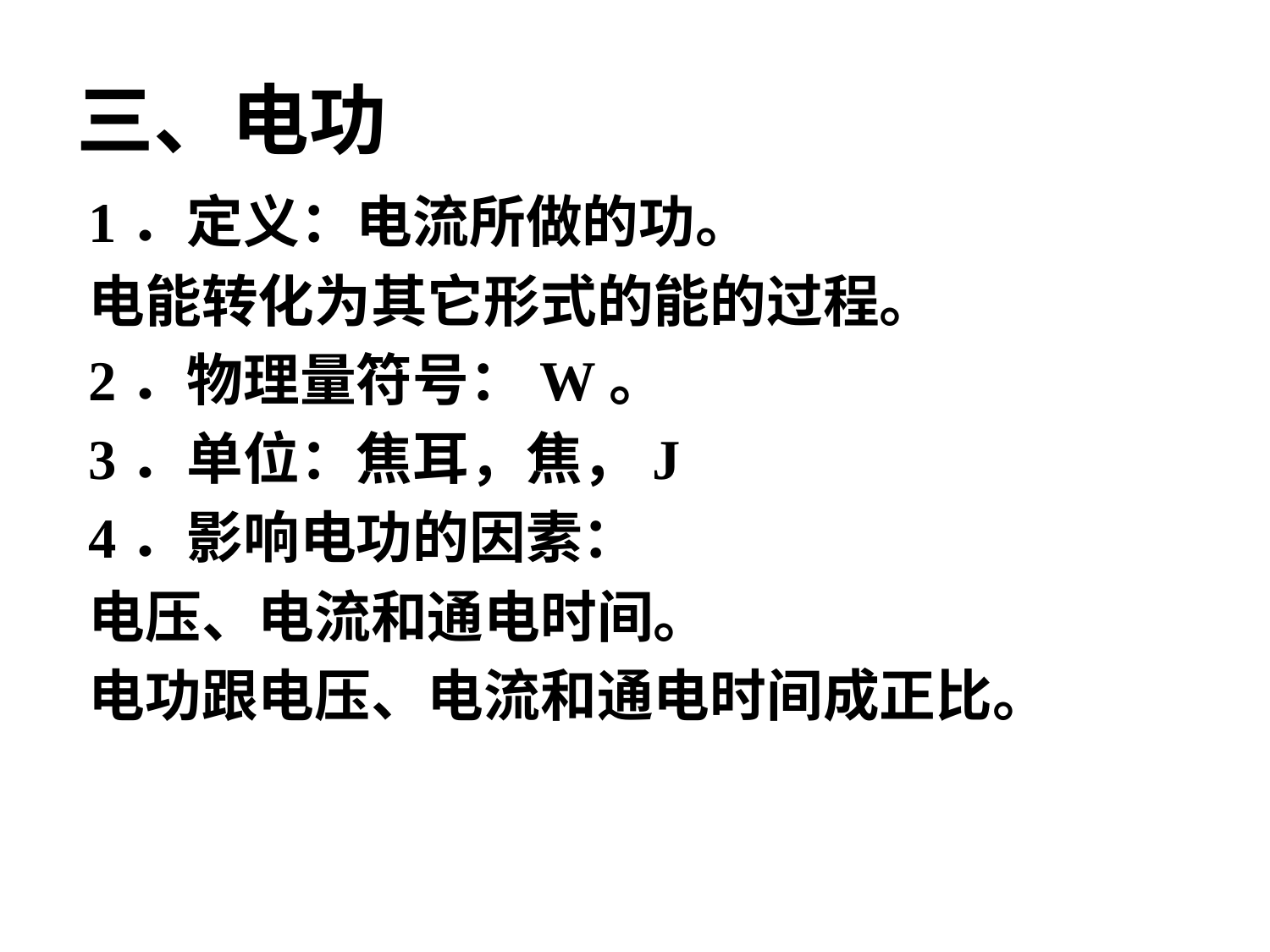

# 三、电功
1．定义：电流所做的功。
电能转化为其它形式的能的过程。
2．物理量符号：W。
3．单位：焦耳，焦，J
4．影响电功的因素：
电压、电流和通电时间。
电功跟电压、电流和通电时间成正比。